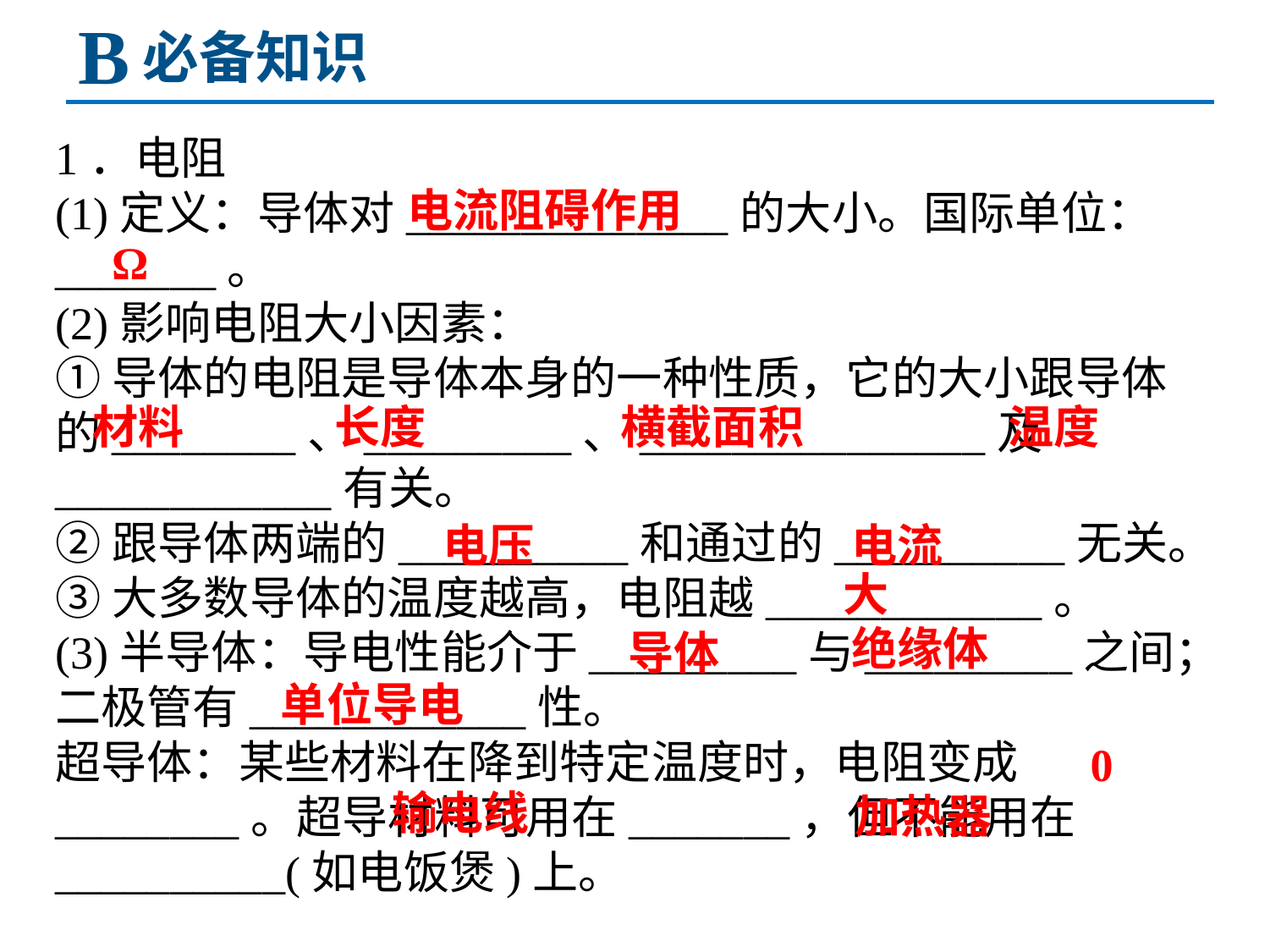

B
必备知识
1．电阻
(1)定义：导体对______________的大小。国际单位：_______。
(2)影响电阻大小因素：
①导体的电阻是导体本身的一种性质，它的大小跟导体的________、_________、_______________及____________有关。
②跟导体两端的__________和通过的__________无关。
③大多数导体的温度越高，电阻越____________。
(3)半导体：导电性能介于_________与_________之间；二极管有____________性。
超导体：某些材料在降到特定温度时，电阻变成________。超导材料可用在_______，但不能用在__________(如电饭煲)上。
电流阻碍作用
Ω
温度
材料
长度
横截面积
电流
电压
大
绝缘体
导体
单位导电
0
输电线
加热器